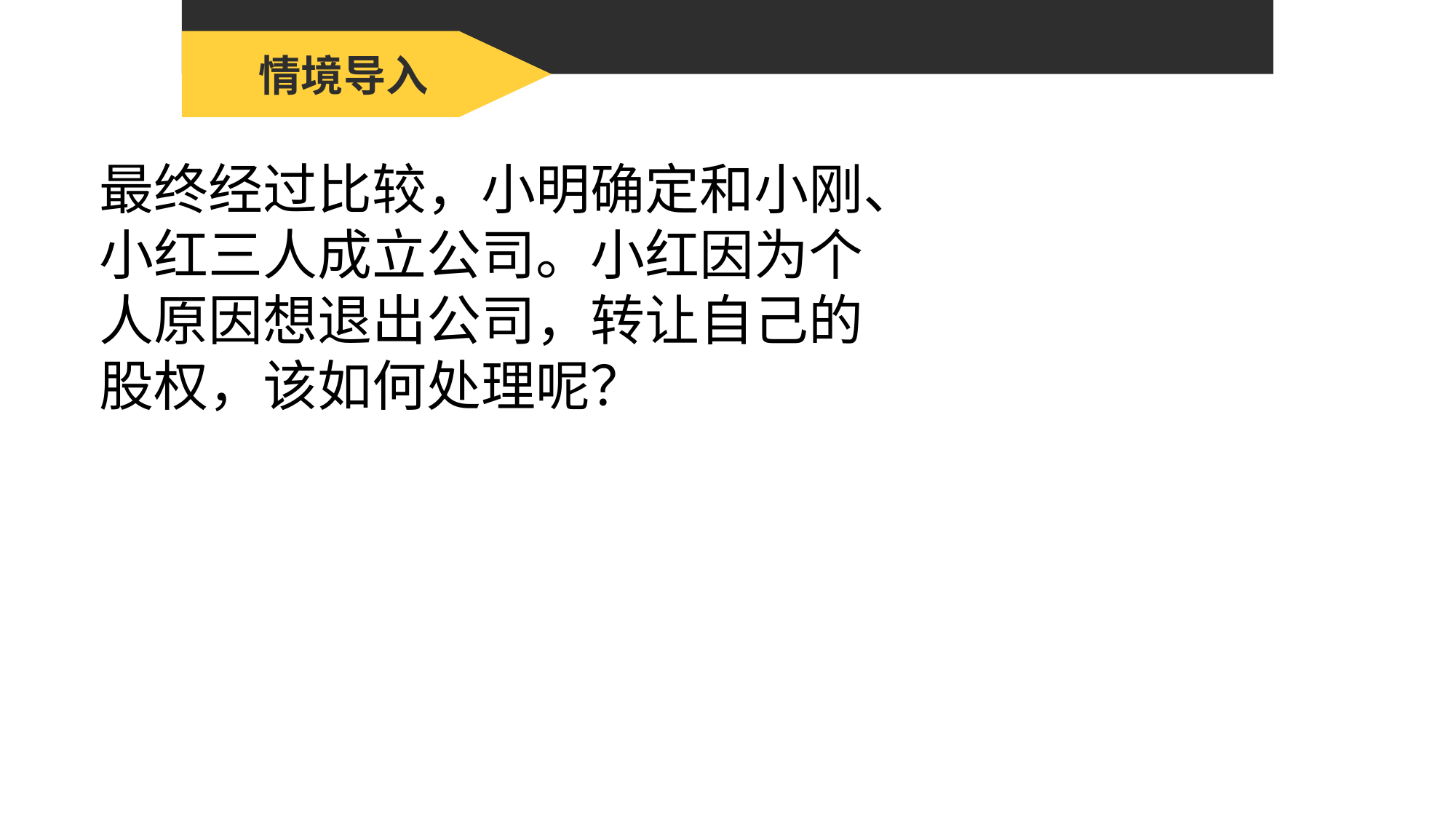

情境导入
最终经过比较，小明确定和小刚、小红三人成立公司。小红因为个人原因想退出公司，转让自己的股权，该如何处理呢？